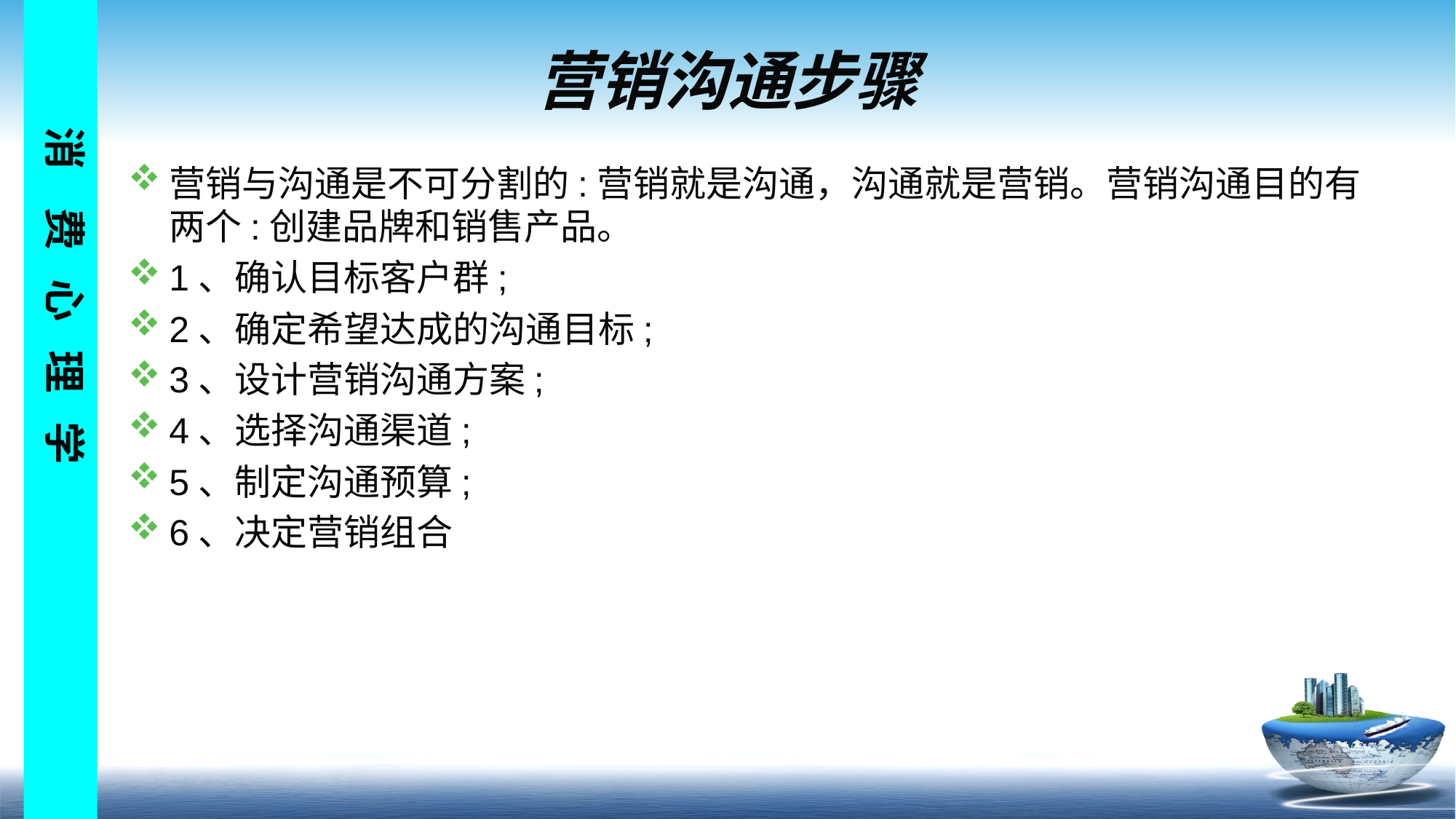

# 营销沟通步骤
营销与沟通是不可分割的:营销就是沟通，沟通就是营销。营销沟通目的有两个:创建品牌和销售产品。
1、确认目标客户群;
2、确定希望达成的沟通目标;
3、设计营销沟通方案;
4、选择沟通渠道;
5、制定沟通预算;
6、决定营销组合